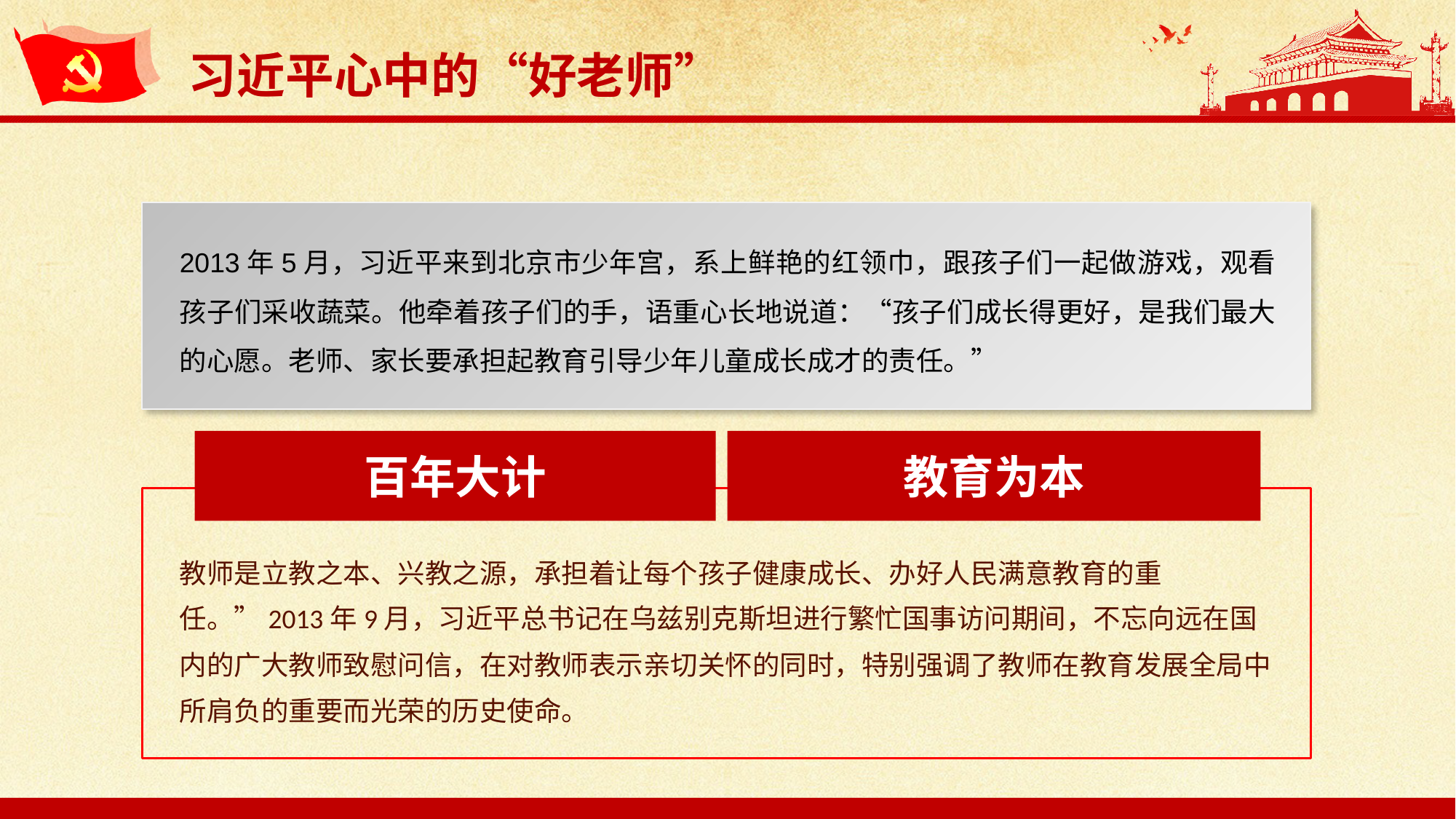

2013年5月，习近平来到北京市少年宫，系上鲜艳的红领巾，跟孩子们一起做游戏，观看孩子们采收蔬菜。他牵着孩子们的手，语重心长地说道：“孩子们成长得更好，是我们最大的心愿。老师、家长要承担起教育引导少年儿童成长成才的责任。”
百年大计
教育为本

教师是立教之本、兴教之源，承担着让每个孩子健康成长、办好人民满意教育的重任。”2013年9月，习近平总书记在乌兹别克斯坦进行繁忙国事访问期间，不忘向远在国内的广大教师致慰问信，在对教师表示亲切关怀的同时，特别强调了教师在教育发展全局中所肩负的重要而光荣的历史使命。